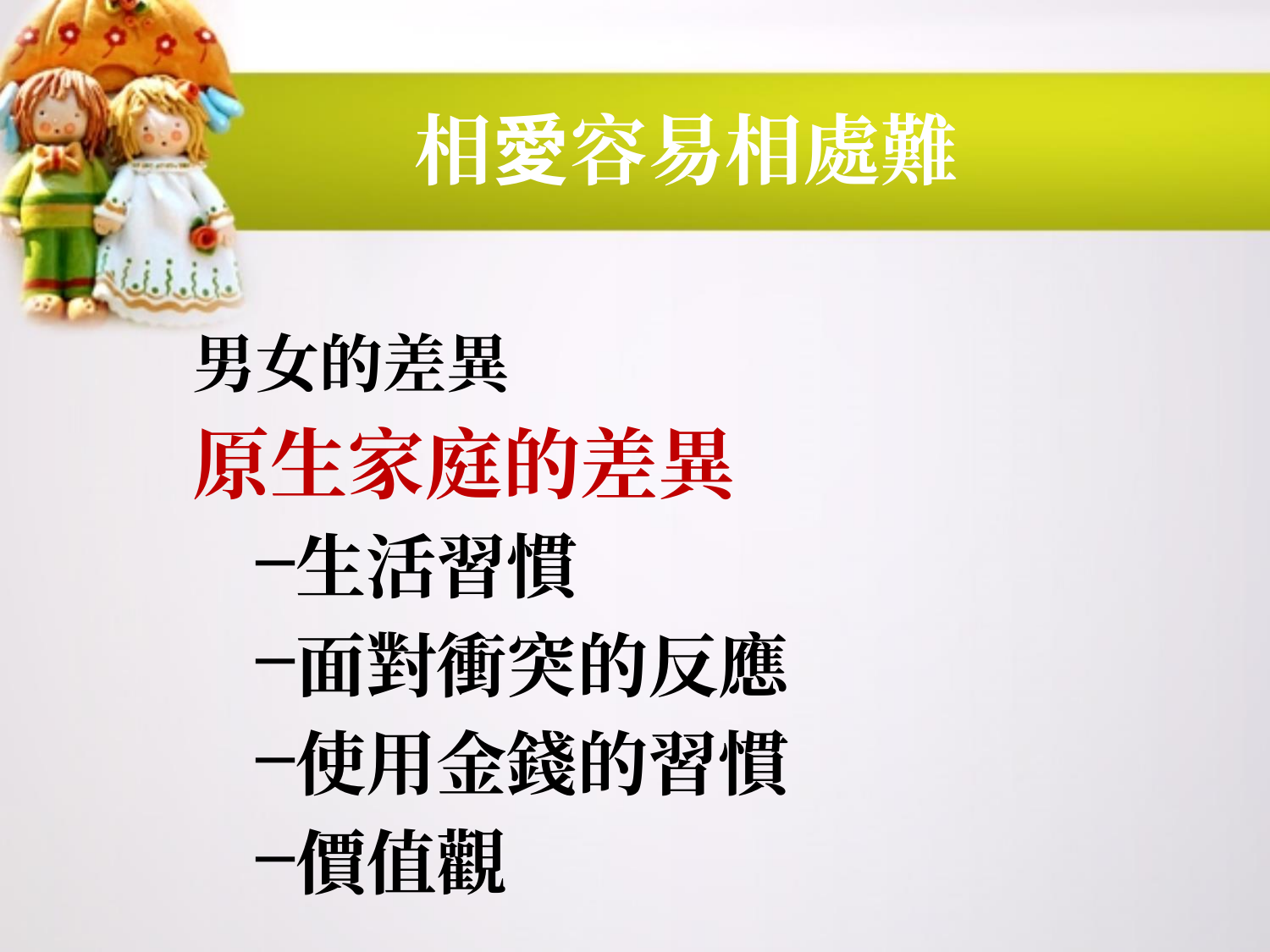

# 相愛容易相處難
男女的差異
原生家庭的差異
生活習慣
面對衝突的反應
使用金錢的習慣
價值觀